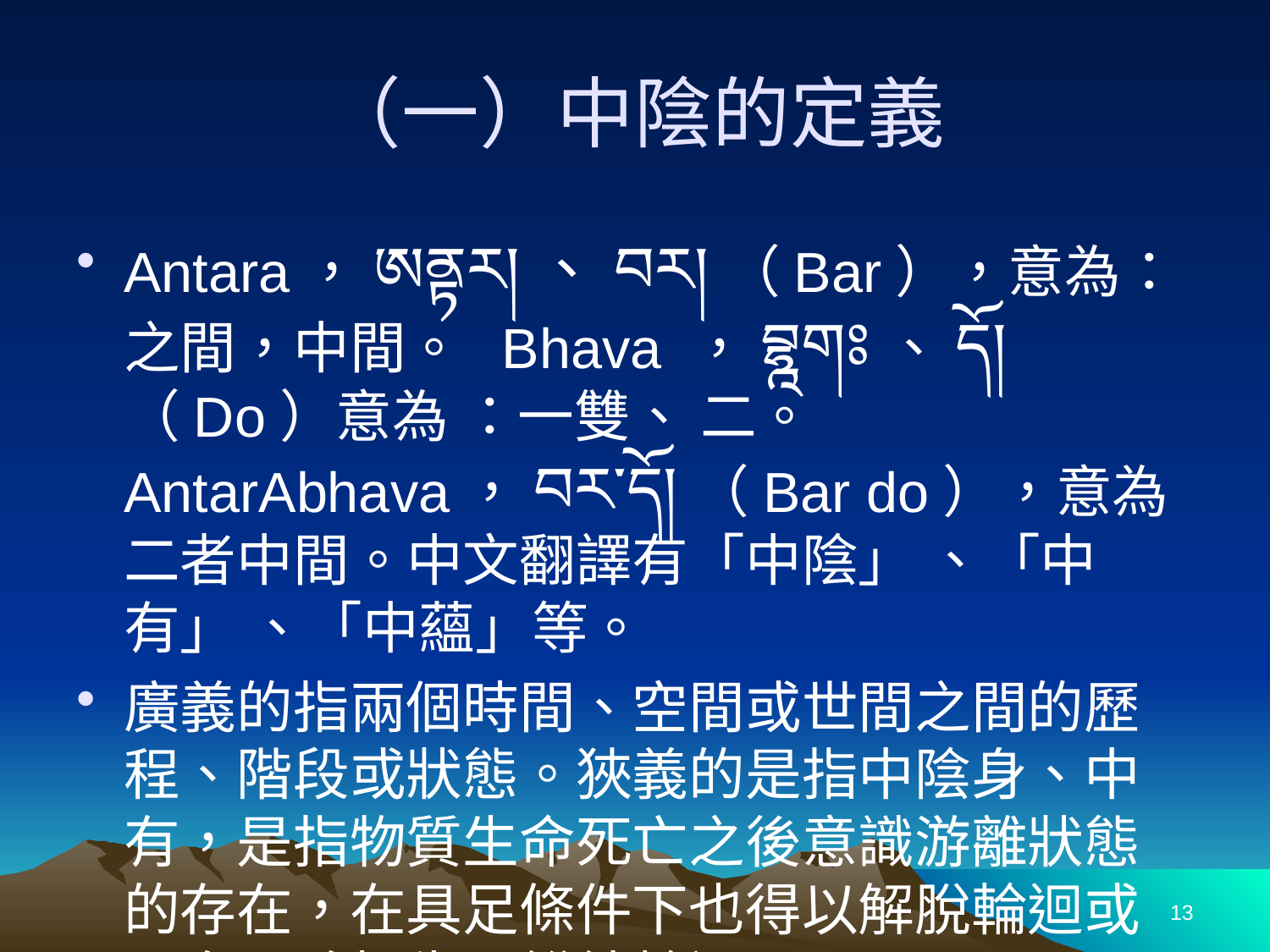

# （一）中陰的定義
Antara，ཨནྟར།、བར།（Bar），意為：之間，中間。  Bhava ，བྷྰགཿ、དོ། （Do）意為 ：一雙、 二。 AntarAbhava，བར་དོ།（Bar do），意為二者中間。中文翻譯有「中陰」 、「中有」 、「中蘊」等。
廣義的指兩個時間、空間或世間之間的歷程、階段或狀態。狹義的是指中陰身、中有，是指物質生命死亡之後意識游離狀態的存在，在具足條件下也得以解脫輪迴或再次入胎投生，繼續輪迴。
13